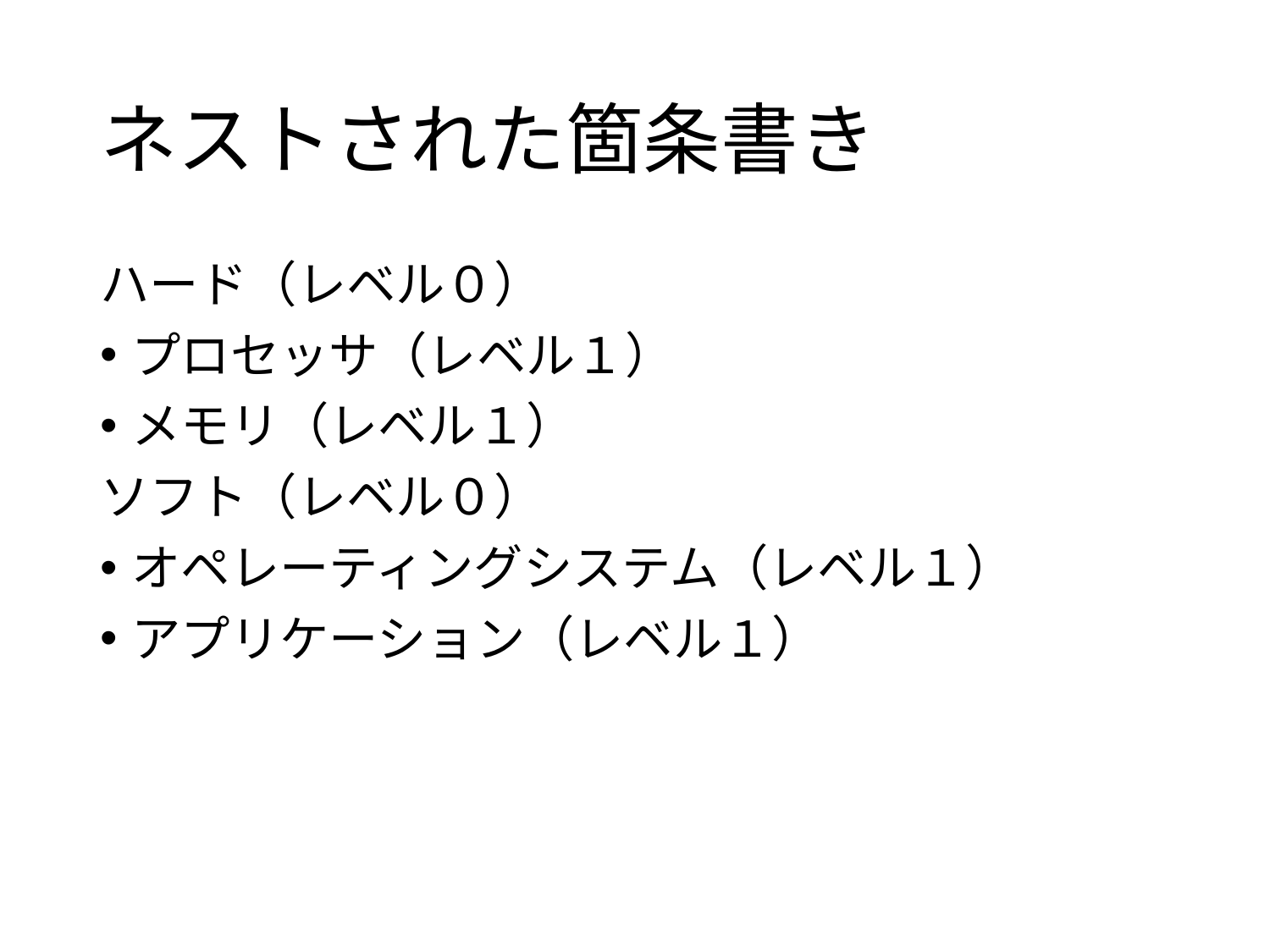

# ネストされた箇条書き
ハード（レベル０）
プロセッサ（レベル１）
メモリ（レベル１）
ソフト（レベル０）
オペレーティングシステム（レベル１）
アプリケーション（レベル１）